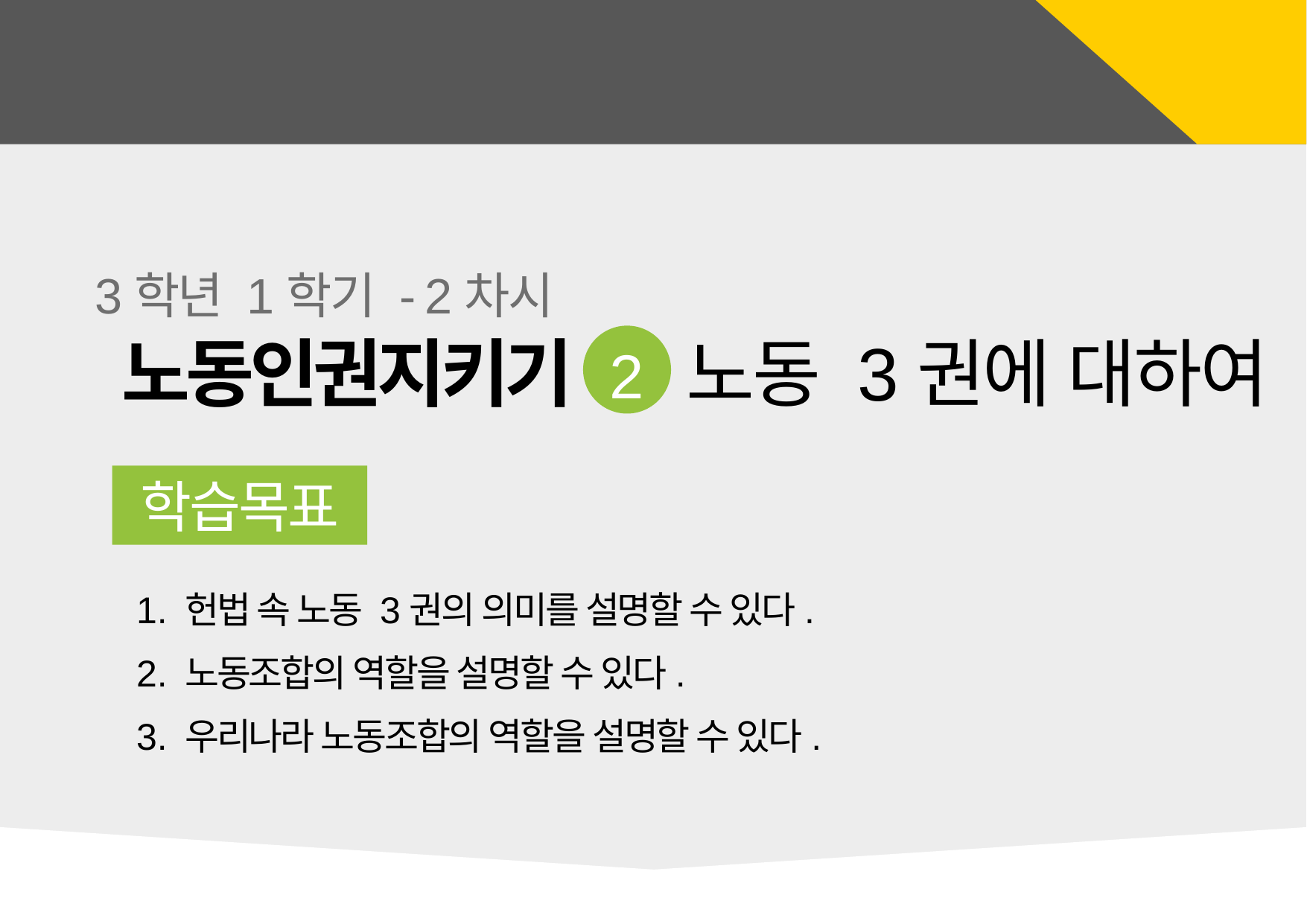

3학년 1학기 - 2차시
노동인권지키기
노동 3권에 대하여
2
학습목표
헌법 속 노동 3권의 의미를 설명할 수 있다.
노동조합의 역할을 설명할 수 있다.
우리나라 노동조합의 역할을 설명할 수 있다.